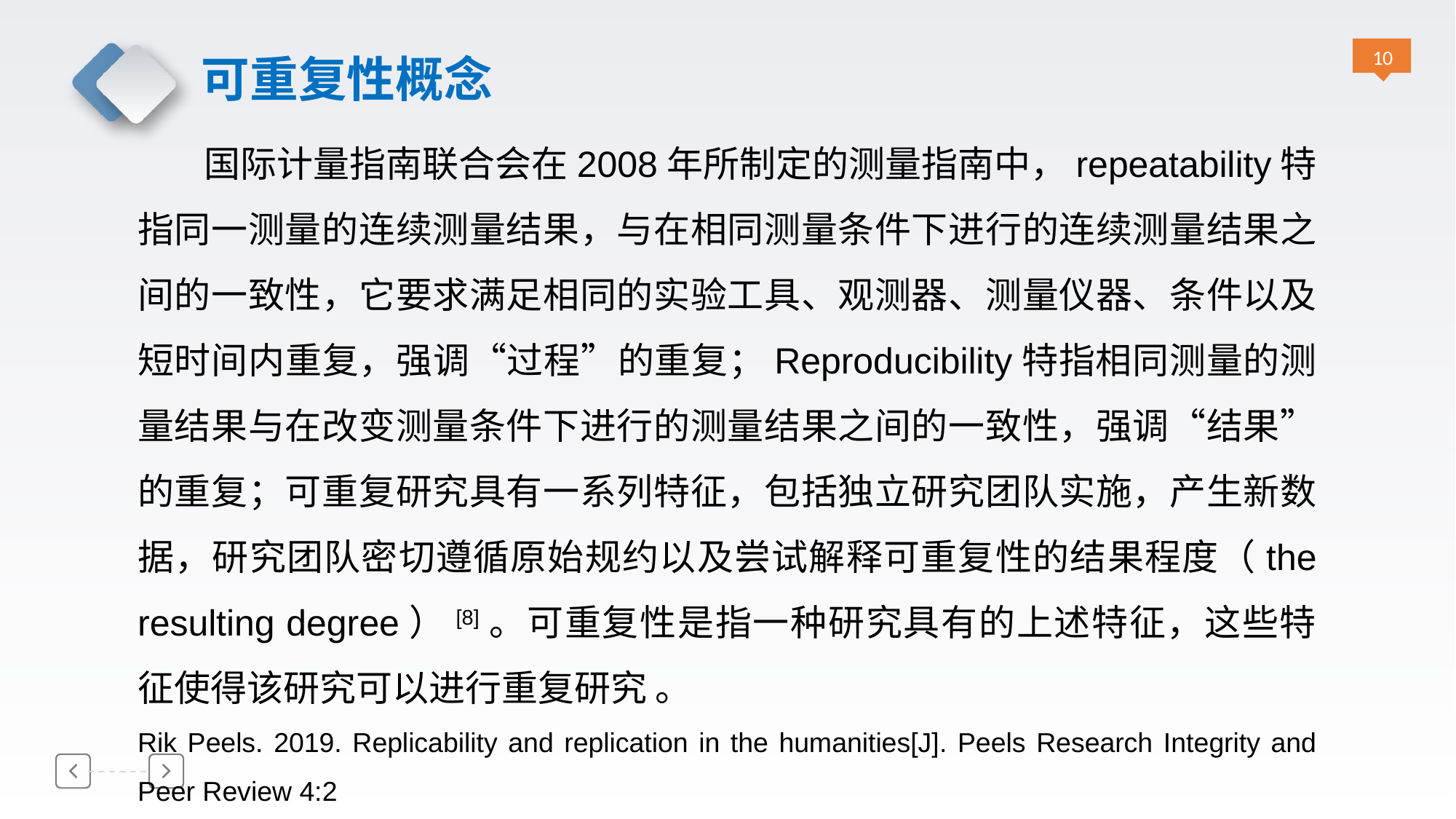

可重复性概念
       国际计量指南联合会在2008年所制定的测量指南中，repeatability特指同一测量的连续测量结果，与在相同测量条件下进行的连续测量结果之间的一致性，它要求满足相同的实验工具、观测器、测量仪器、条件以及短时间内重复，强调“过程”的重复；Reproducibility特指相同测量的测量结果与在改变测量条件下进行的测量结果之间的一致性，强调“结果”的重复；可重复研究具有一系列特征，包括独立研究团队实施，产生新数据，研究团队密切遵循原始规约以及尝试解释可重复性的结果程度（the resulting degree）[8]。可重复性是指一种研究具有的上述特征，这些特征使得该研究可以进行重复研究 。
Rik Peels. 2019. Replicability and replication in the humanities[J]. Peels Research Integrity and Peer Review 4:2